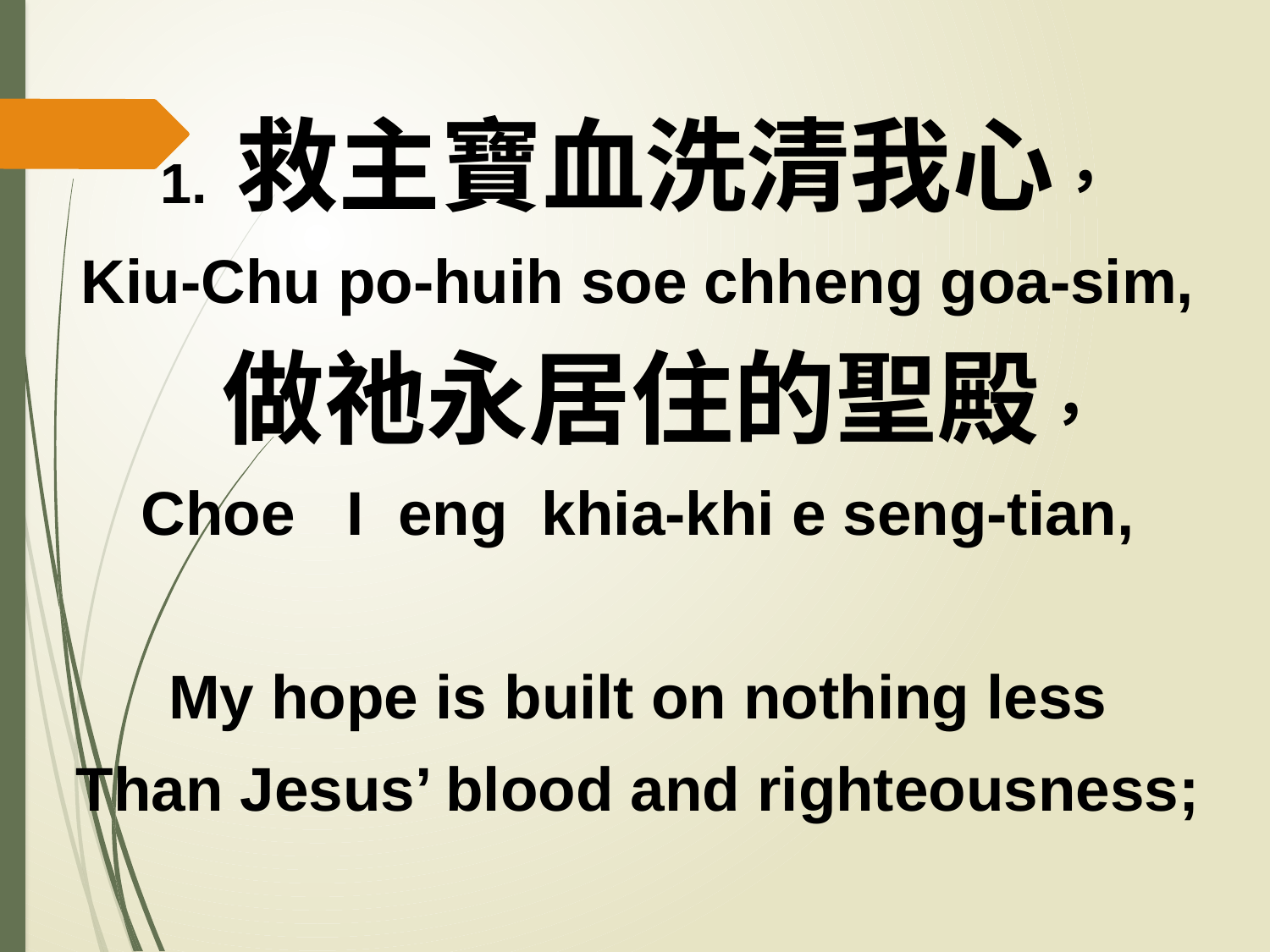

1. 救主寶血洗清我心，
Kiu-Chu po-huih soe chheng goa-sim,
 做祂永居住的聖殿，
Choe   I  eng  khia-khi e seng-tian,

My hope is built on nothing less
Than Jesus’ blood and righteousness;